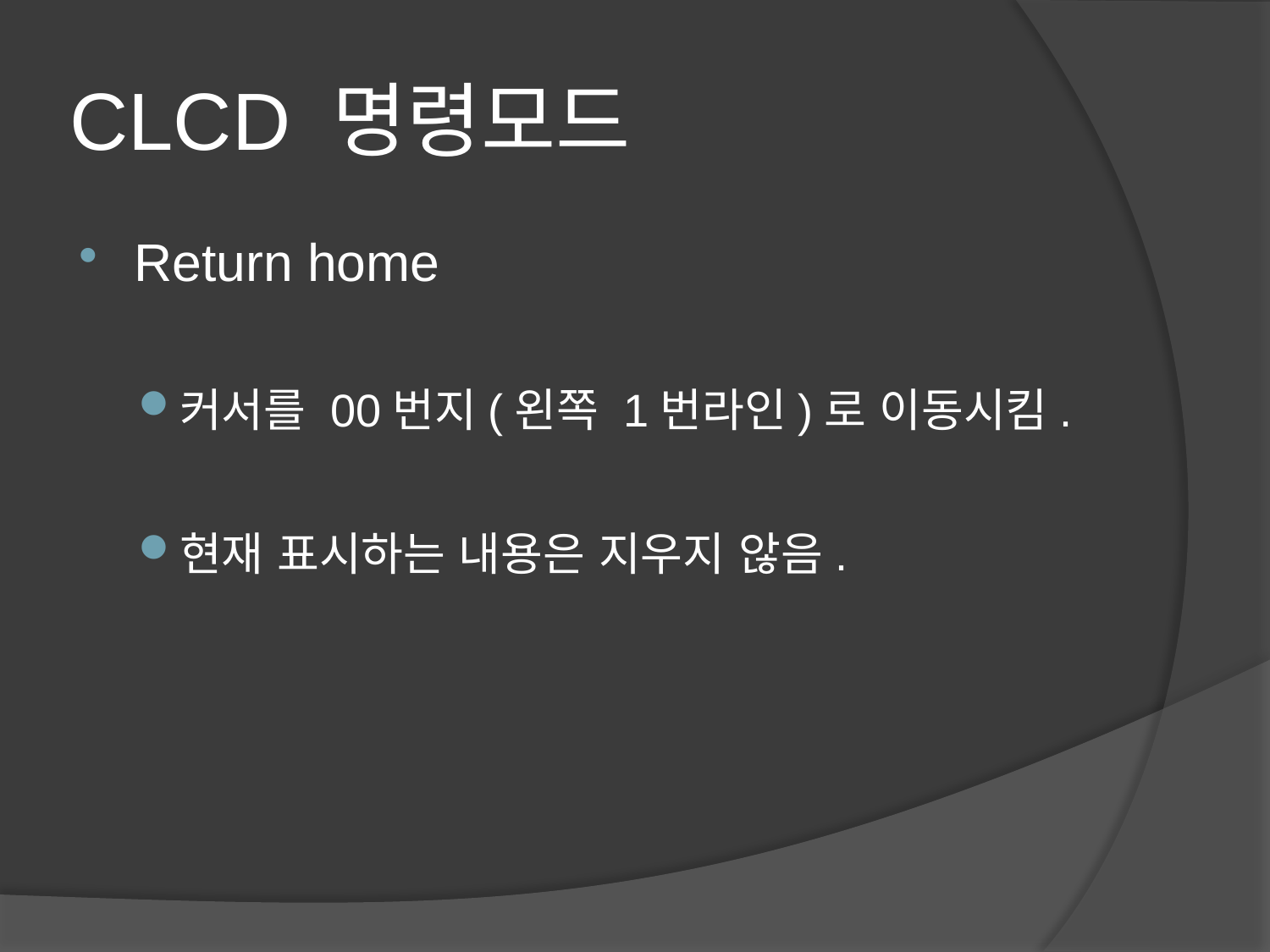

# CLCD 명령모드
Return home

커서를 00번지(왼쪽 1번라인)로 이동시킴.

현재 표시하는 내용은 지우지 않음.